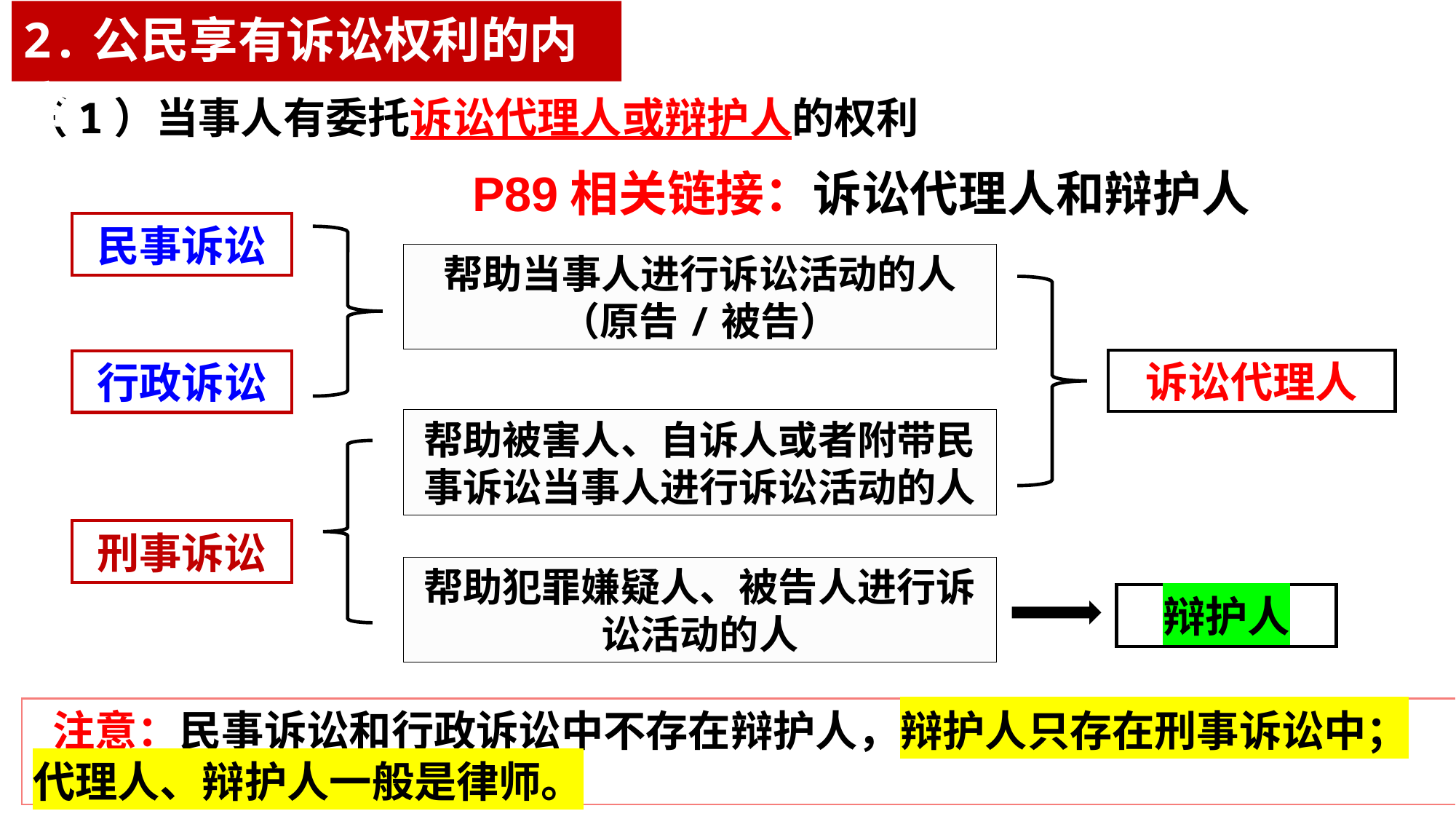

2.公民享有诉讼权利的内容
（1）当事人有委托诉讼代理人或辩护人的权利
P89相关链接：诉讼代理人和辩护人
民事诉讼
行政诉讼

帮助当事人进行诉讼活动的人（原告/被告）

诉讼代理人
帮助被害人、自诉人或者附带民事诉讼当事人进行诉讼活动的人

刑事诉讼
帮助犯罪嫌疑人、被告人进行诉讼活动的人
辩护人

 注意：民事诉讼和行政诉讼中不存在辩护人，辩护人只存在刑事诉讼中；
代理人、辩护人一般是律师。